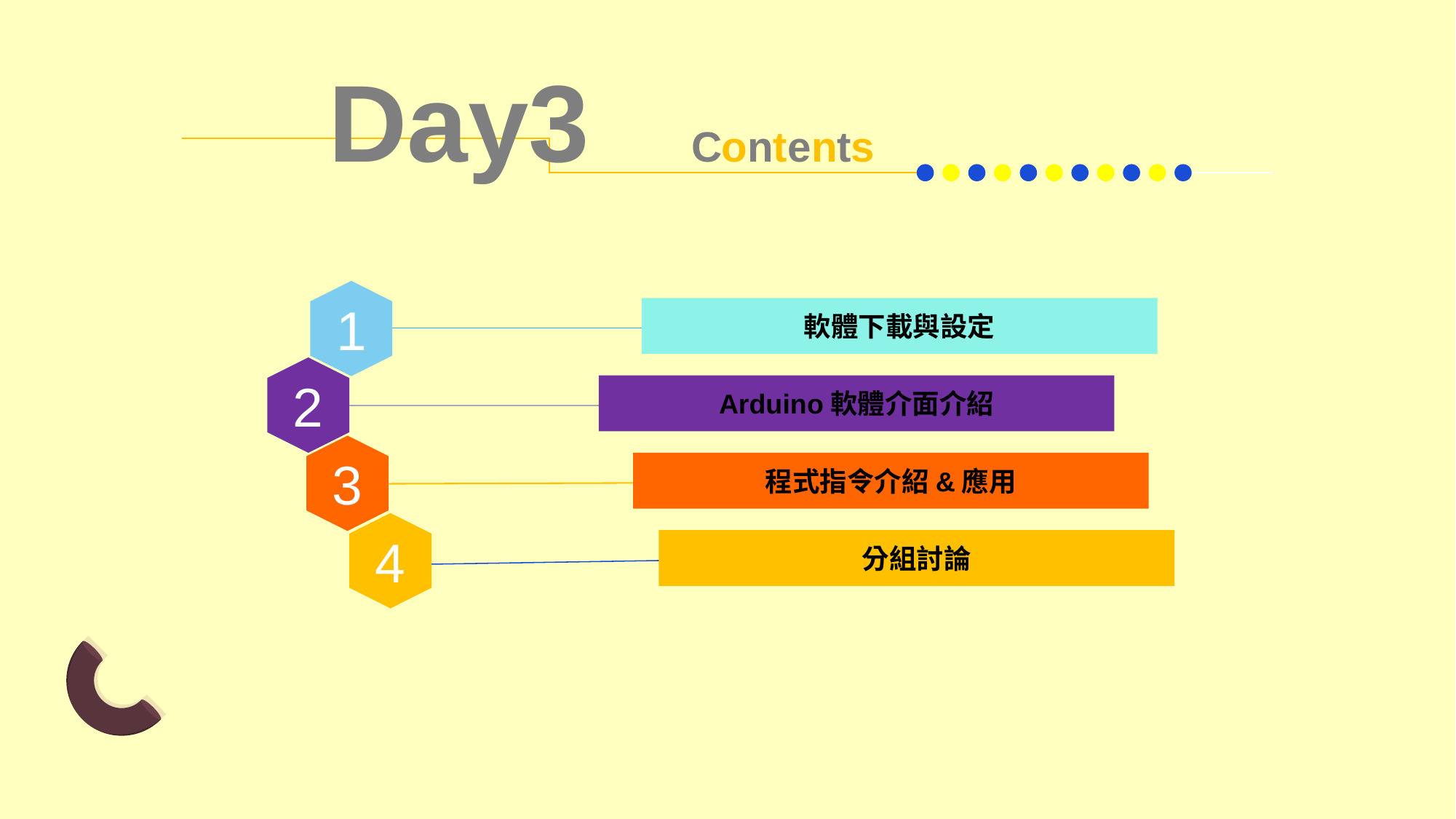

Day3      Contents

1
軟體下載與設定

2
Arduino軟體介面介紹

3
程式指令介紹&應用

4
分組討論